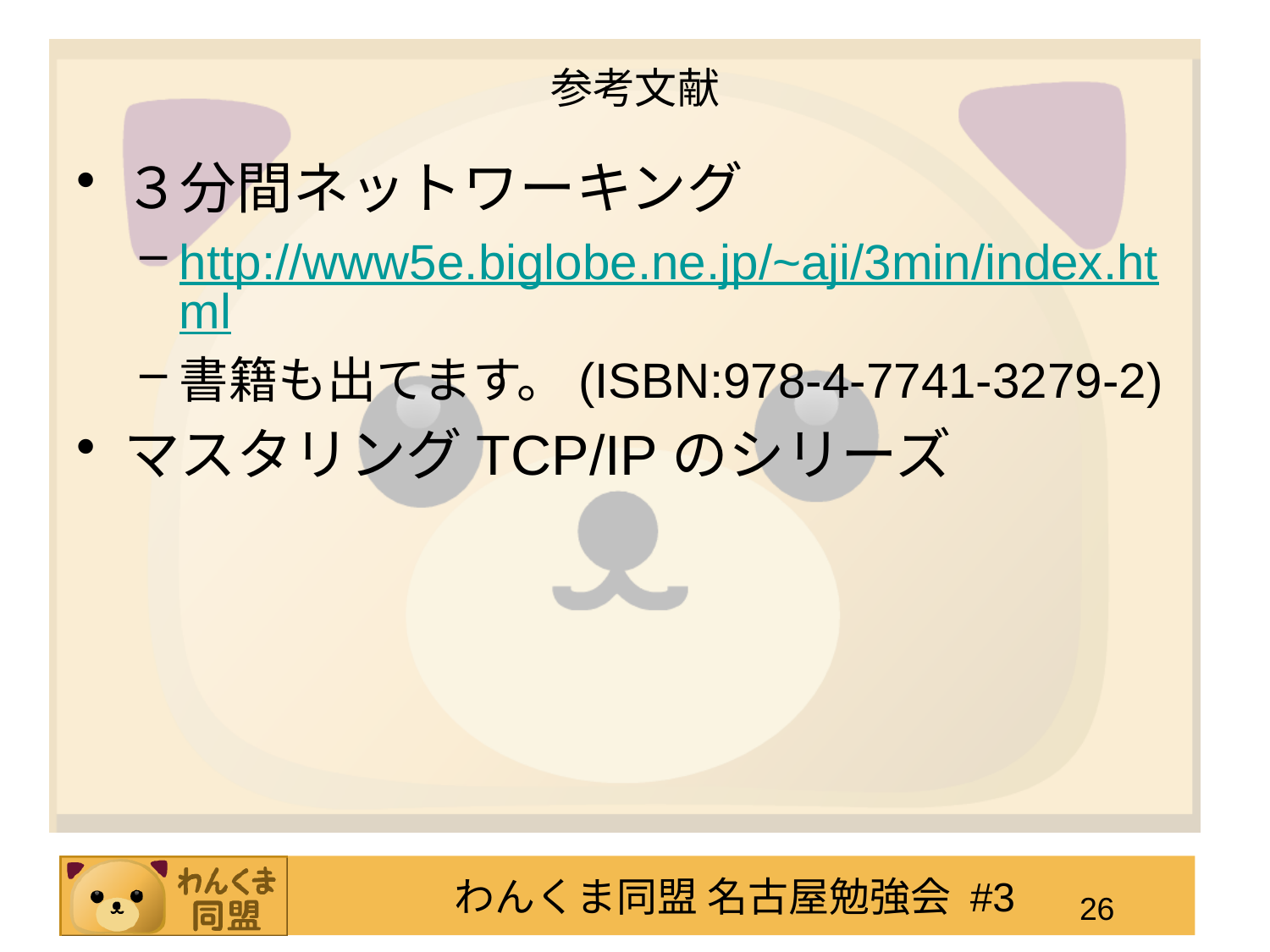

# 参考文献
３分間ネットワーキング
http://www5e.biglobe.ne.jp/~aji/3min/index.html
書籍も出てます。(ISBN:978-4-7741-3279-2)
マスタリングTCP/IPのシリーズ